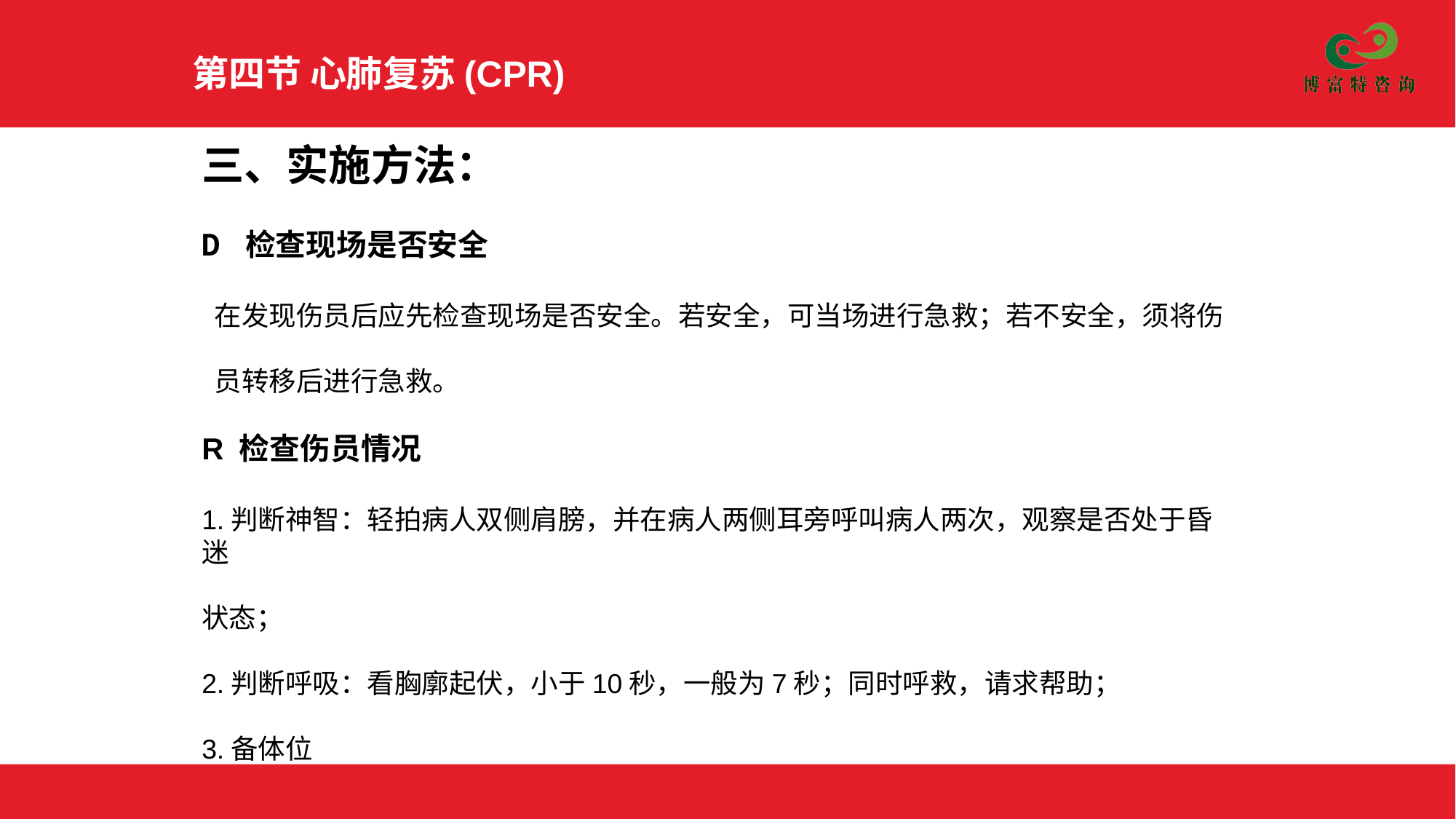

第四节 心肺复苏(CPR)
三、实施方法：

D 检查现场是否安全

 在发现伤员后应先检查现场是否安全。若安全，可当场进行急救；若不安全，须将伤

 员转移后进行急救。

R 检查伤员情况

1.判断神智：轻拍病人双侧肩膀，并在病人两侧耳旁呼叫病人两次，观察是否处于昏迷

状态；

2.判断呼吸：看胸廓起伏，小于10秒，一般为7秒；同时呼救，请求帮助；

3.备体位